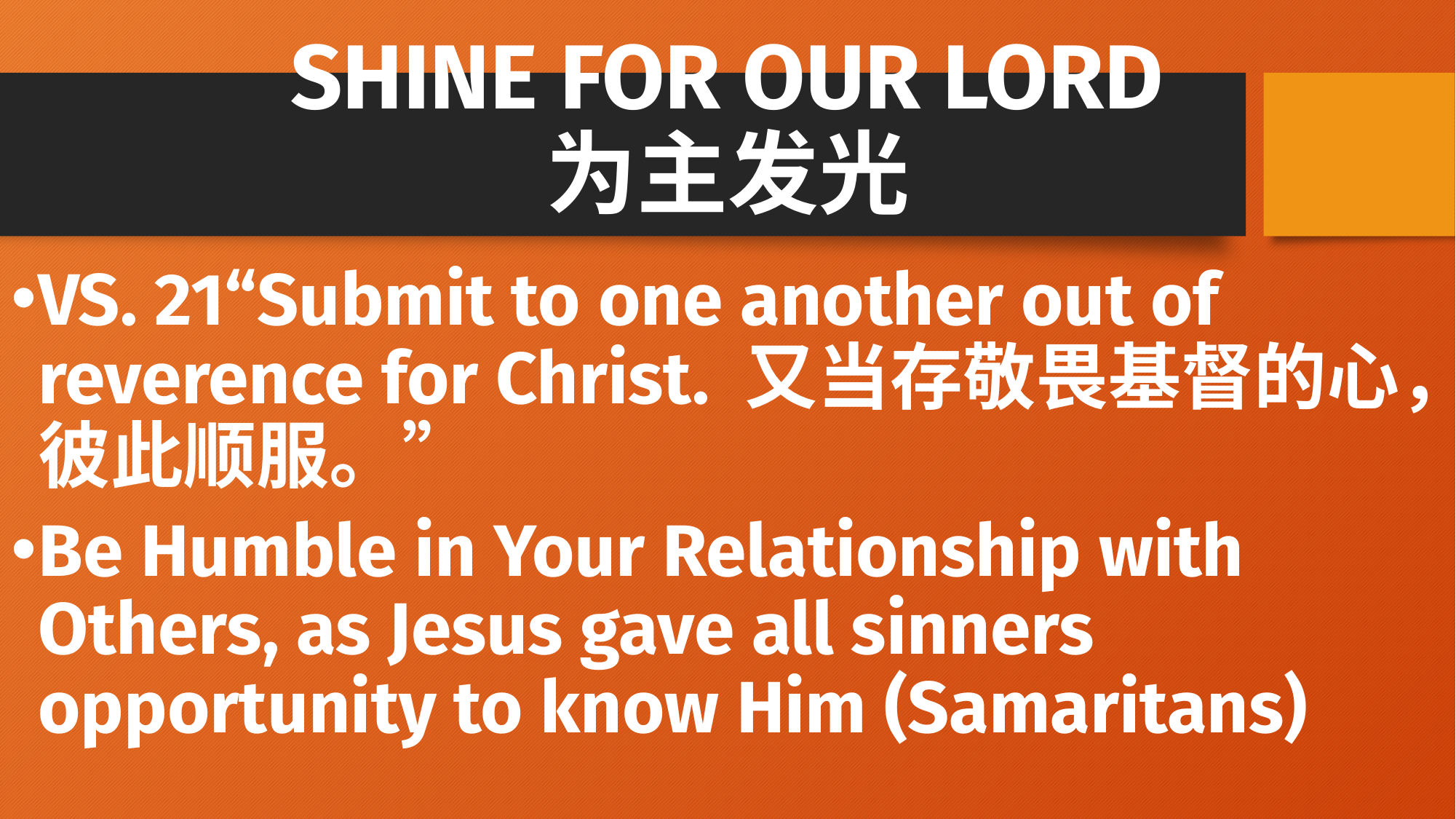

# SHINE FOR OUR LORD 为主发光
VS. 21“Submit to one another out of reverence for Christ. 又当存敬畏基督的心，彼此顺服。”
Be Humble in Your Relationship with Others, as Jesus gave all sinners opportunity to know Him (Samaritans)